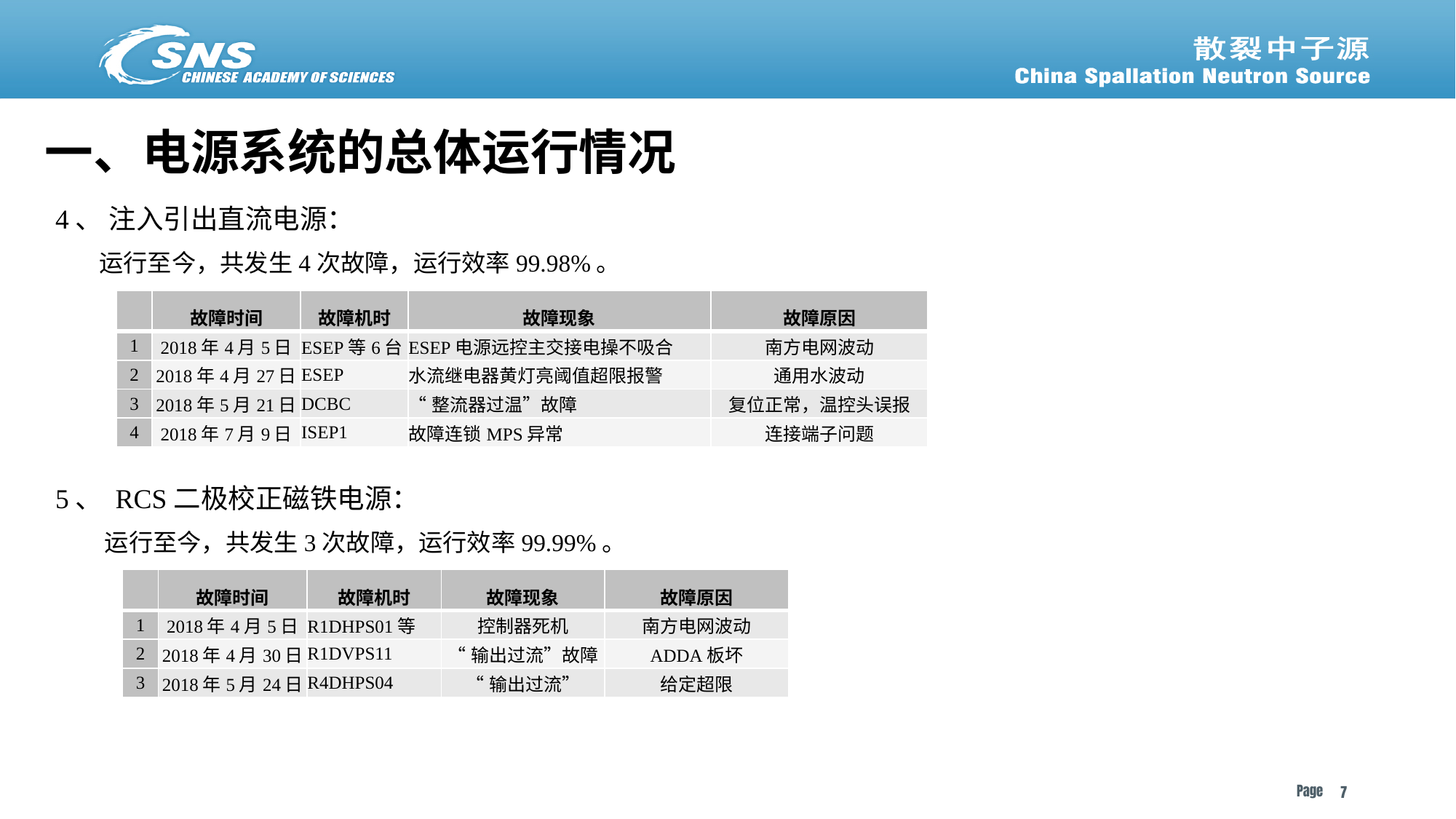

# 一、电源系统的总体运行情况
4、 注入引出直流电源：
       运行至今，共发生4次故障，运行效率99.98%。
|  | 故障时间 | 故障机时 | 故障现象 | 故障原因 |
| --- | --- | --- | --- | --- |
| 1 | 2018年4月5日 | ESEP等6台 | ESEP电源远控主交接电操不吸合 | 南方电网波动 |
| 2 | 2018年4月27日 | ESEP | 水流继电器黄灯亮阈值超限报警 | 通用水波动 |
| 3 | 2018年5月21日 | DCBC | “整流器过温”故障 | 复位正常，温控头误报 |
| 4 | 2018年7月9日 | ISEP1 | 故障连锁MPS异常 | 连接端子问题 |
5、 RCS二极校正磁铁电源：
        运行至今，共发生3次故障，运行效率99.99%。
|  | 故障时间 | 故障机时 | 故障现象 | 故障原因 |
| --- | --- | --- | --- | --- |
| 1 | 2018年4月5日 | R1DHPS01等 | 控制器死机 | 南方电网波动 |
| 2 | 2018年4月30日 | R1DVPS11 | “输出过流”故障 | ADDA板坏 |
| 3 | 2018年5月24日 | R4DHPS04 | “输出过流” | 给定超限 |
7